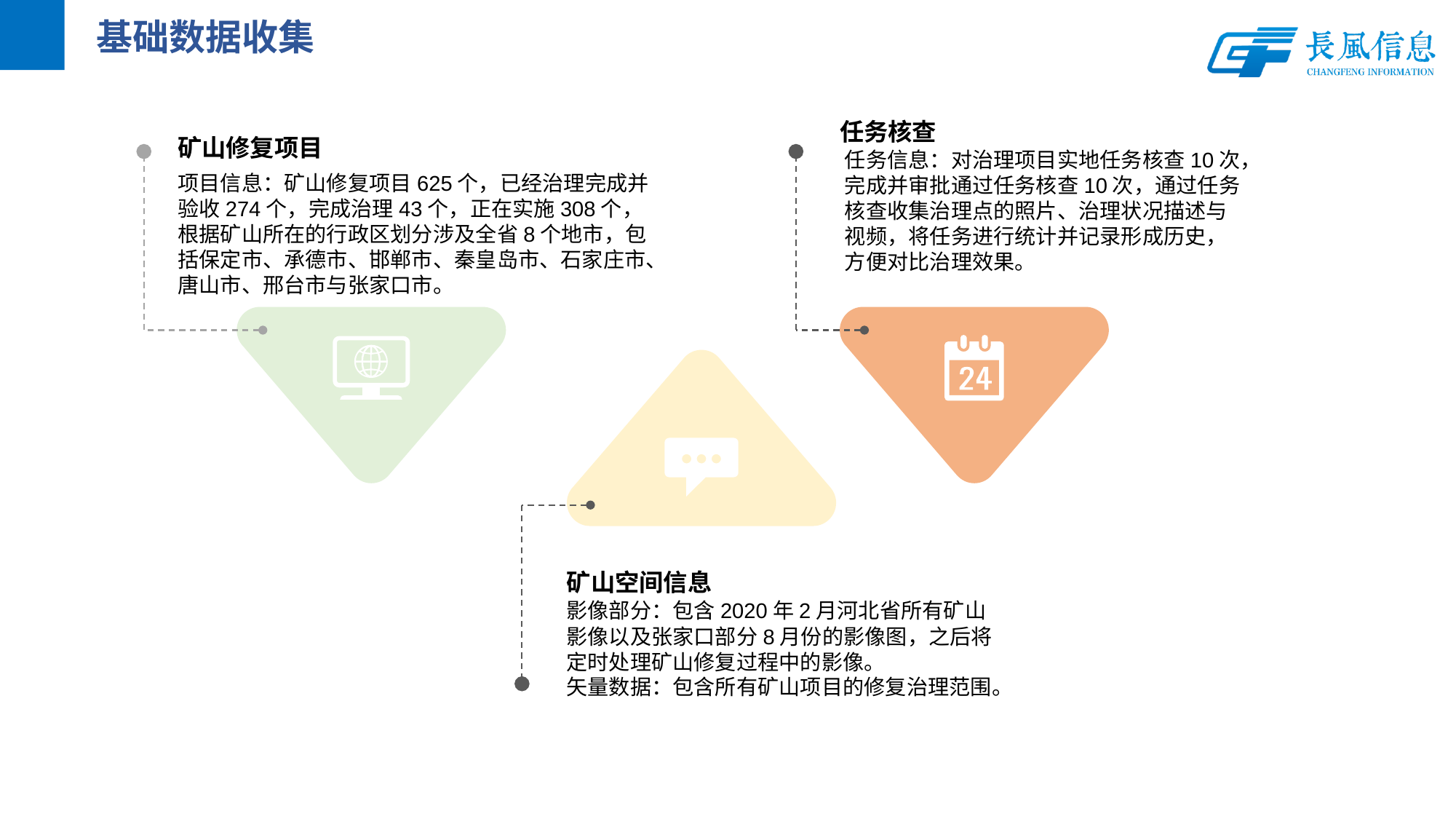

基础数据收集
任务核查
矿山修复项目
任务信息：对治理项目实地任务核查10次，完成并审批通过任务核查10次，通过任务核查收集治理点的照片、治理状况描述与视频，将任务进行统计并记录形成历史，方便对比治理效果。
项目信息：矿山修复项目625个，已经治理完成并验收274个，完成治理43个，正在实施308个，根据矿山所在的行政区划分涉及全省8个地市，包括保定市、承德市、邯郸市、秦皇岛市、石家庄市、唐山市、邢台市与张家口市。

矿山空间信息
影像部分：包含2020年2月河北省所有矿山影像以及张家口部分8月份的影像图，之后将定时处理矿山修复过程中的影像。
矢量数据：包含所有矿山项目的修复治理范围。